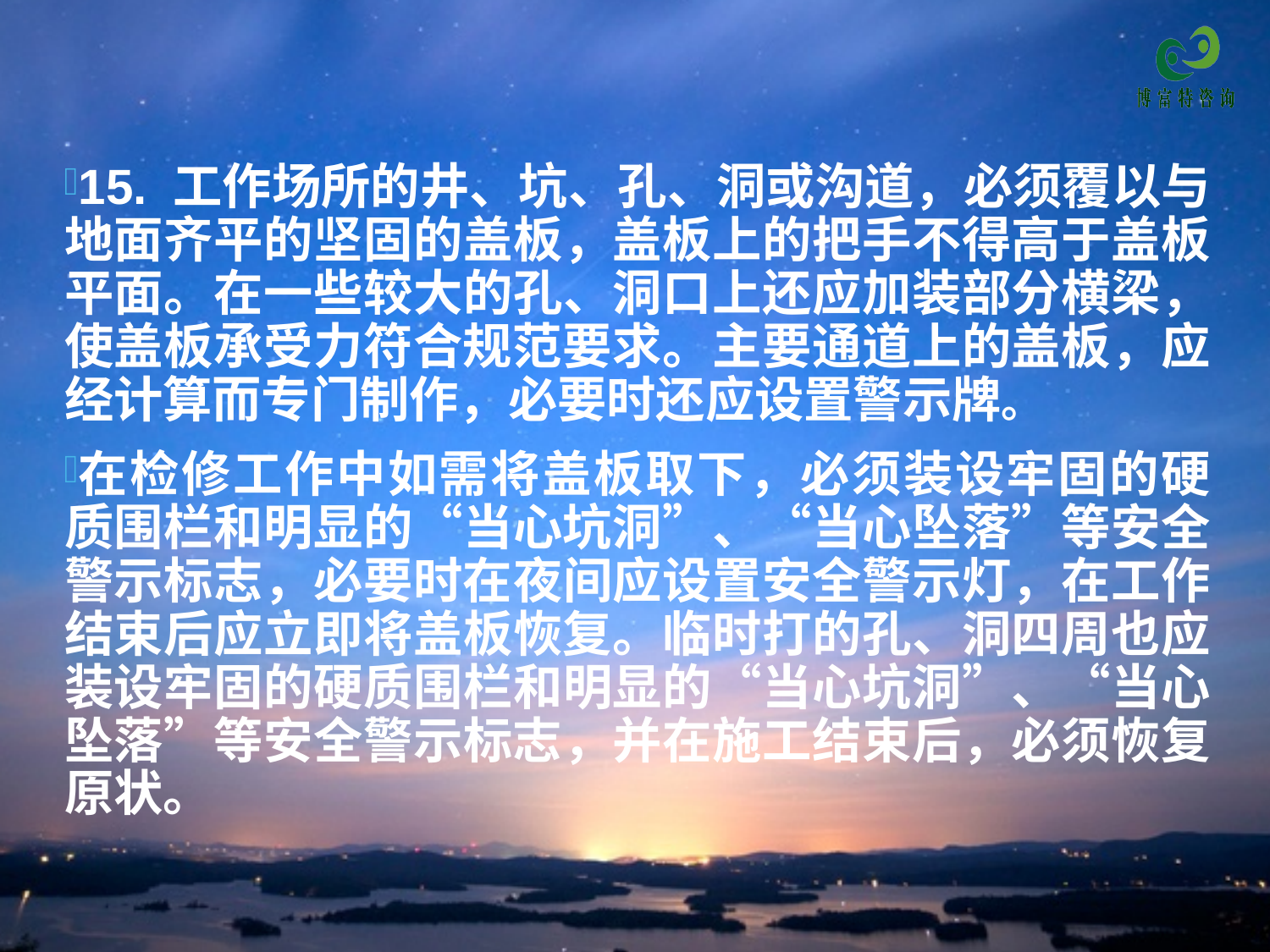

15. 工作场所的井、坑、孔、洞或沟道，必须覆以与地面齐平的坚固的盖板，盖板上的把手不得高于盖板平面。在一些较大的孔、洞口上还应加装部分横梁，使盖板承受力符合规范要求。主要通道上的盖板，应经计算而专门制作，必要时还应设置警示牌。
在检修工作中如需将盖板取下，必须装设牢固的硬质围栏和明显的“当心坑洞”、“当心坠落”等安全警示标志，必要时在夜间应设置安全警示灯，在工作结束后应立即将盖板恢复。临时打的孔、洞四周也应装设牢固的硬质围栏和明显的“当心坑洞”、“当心坠落”等安全警示标志，并在施工结束后，必须恢复原状。